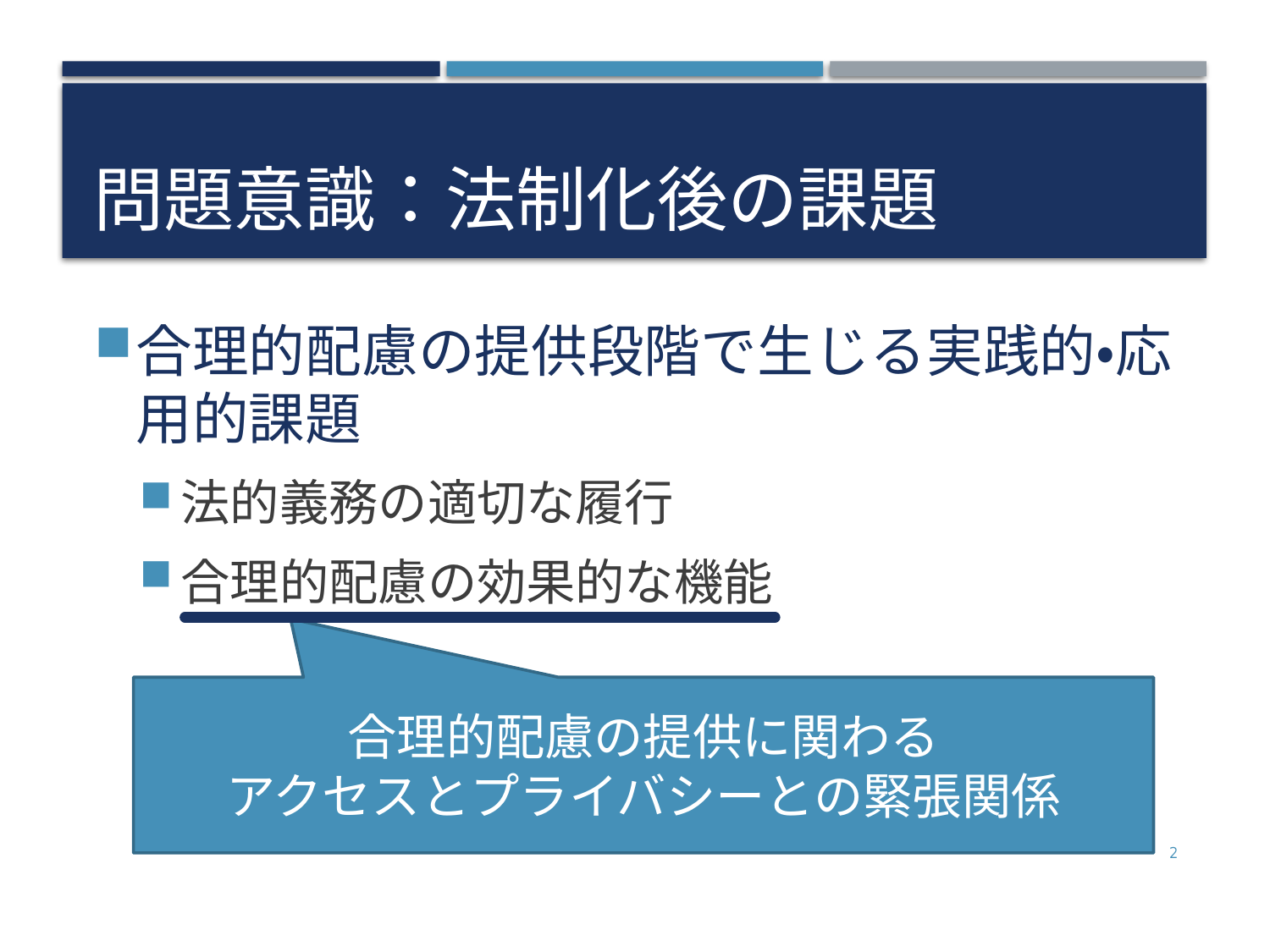

# 問題意識：法制化後の課題
合理的配慮の提供段階で生じる実践的・応用的課題
法的義務の適切な履行
合理的配慮の効果的な機能
合理的配慮の提供に関わる
アクセスとプライバシーとの緊張関係
2